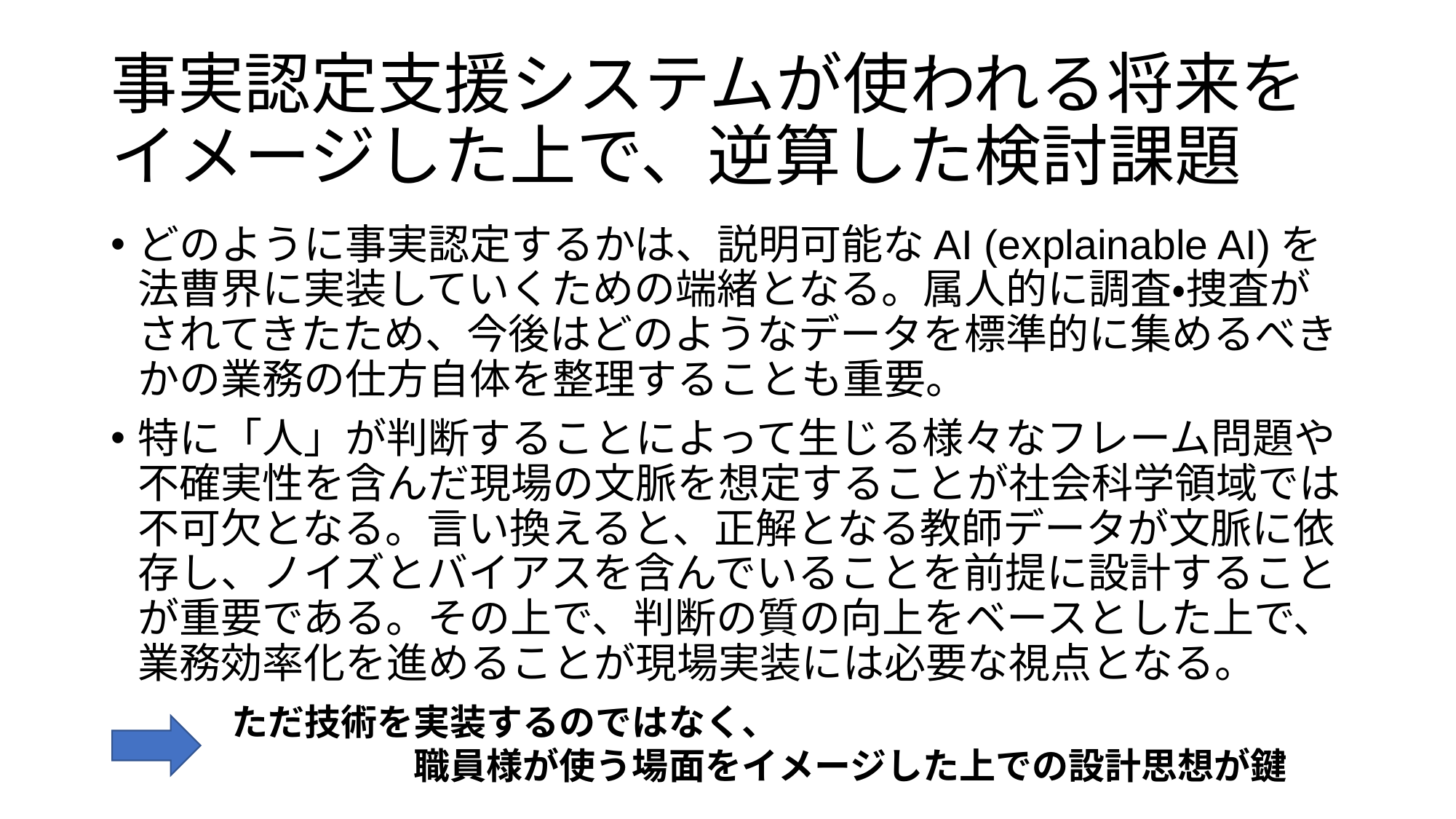

# 事実認定支援システムが使われる将来をイメージした上で、逆算した検討課題
どのように事実認定するかは、説明可能なAI (explainable AI)を法曹界に実装していくための端緒となる。属人的に調査・捜査がされてきたため、今後はどのようなデータを標準的に集めるべきかの業務の仕方自体を整理することも重要。
特に「人」が判断することによって生じる様々なフレーム問題や不確実性を含んだ現場の文脈を想定することが社会科学領域では不可欠となる。言い換えると、正解となる教師データが文脈に依存し、ノイズとバイアスを含んでいることを前提に設計することが重要である。その上で、判断の質の向上をベースとした上で、業務効率化を進めることが現場実装には必要な視点となる。

ただ技術を実装するのではなく、
　　　　　職員様が使う場面をイメージした上での設計思想が鍵